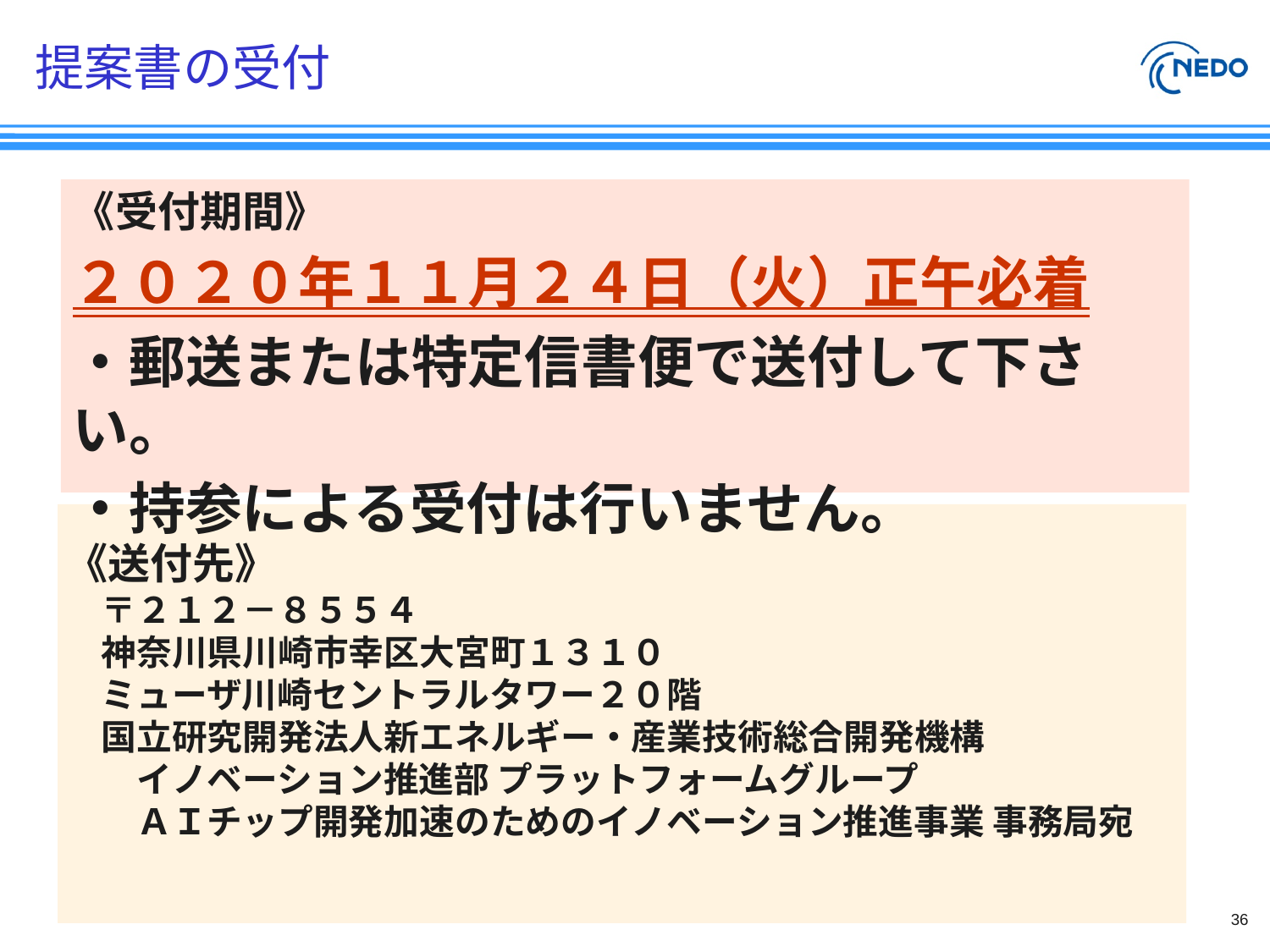

# 提案書の受付

《受付期間》
２０２０年１１月２４日（火）正午必着
・郵送または特定信書便で送付して下さい。
・持参による受付は行いません。

《送付先》
　〒２１２－８５５４
　神奈川県川崎市幸区大宮町１３１０
　ミューザ川崎セントラルタワー２０階
　国立研究開発法人新エネルギー・産業技術総合開発機構
　　イノベーション推進部 プラットフォームグループ
　　ＡＩチップ開発加速のためのイノベーション推進事業 事務局宛
36